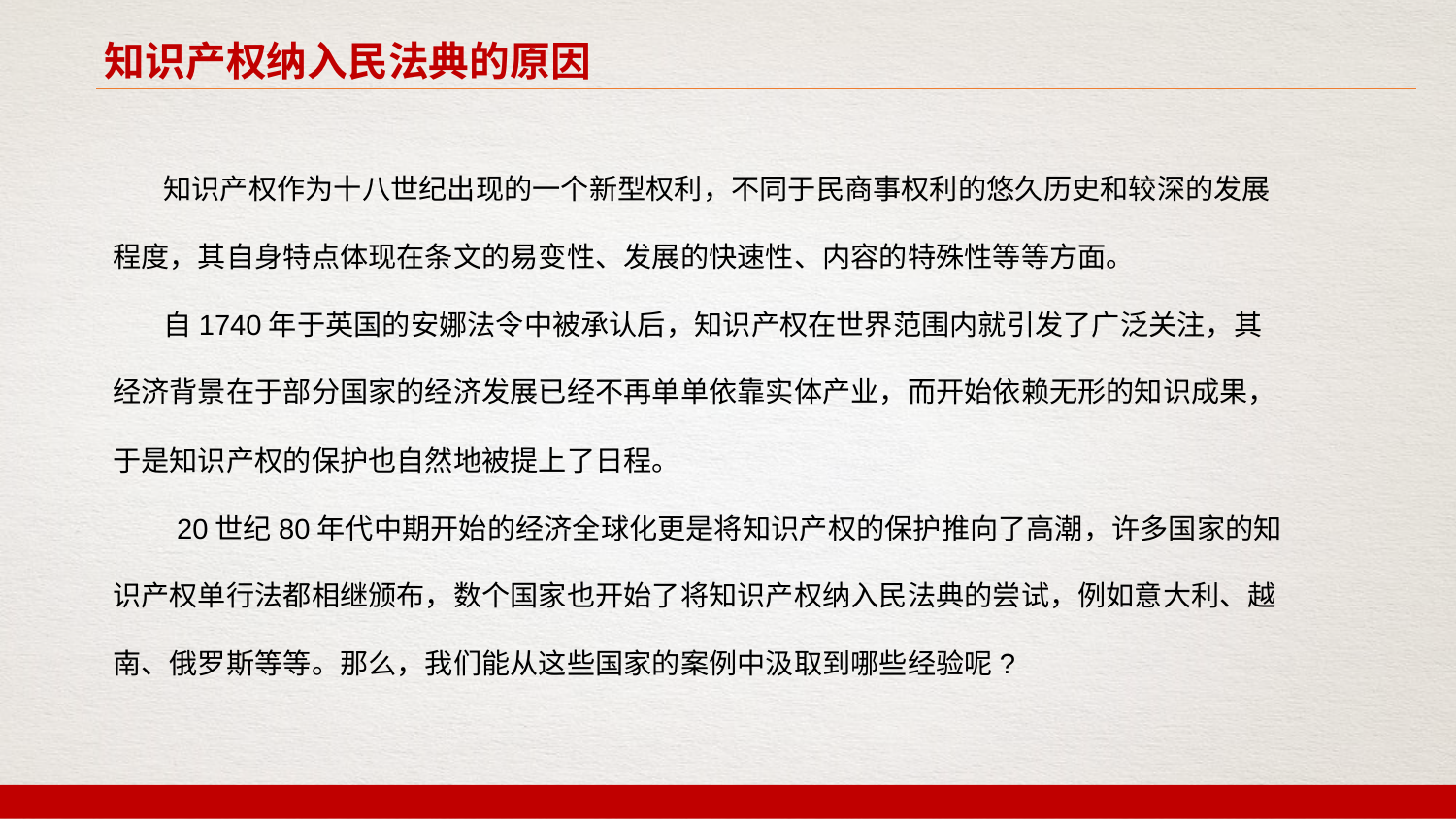

知识产权纳入民法典的原因
       知识产权作为十八世纪出现的一个新型权利，不同于民商事权利的悠久历史和较深的发展程度，其自身特点体现在条文的易变性、发展的快速性、内容的特殊性等等方面。
       自1740年于英国的安娜法令中被承认后，知识产权在世界范围内就引发了广泛关注，其经济背景在于部分国家的经济发展已经不再单单依靠实体产业，而开始依赖无形的知识成果，于是知识产权的保护也自然地被提上了日程。
        20世纪80年代中期开始的经济全球化更是将知识产权的保护推向了高潮，许多国家的知识产权单行法都相继颁布，数个国家也开始了将知识产权纳入民法典的尝试，例如意大利、越南、俄罗斯等等。那么，我们能从这些国家的案例中汲取到哪些经验呢?